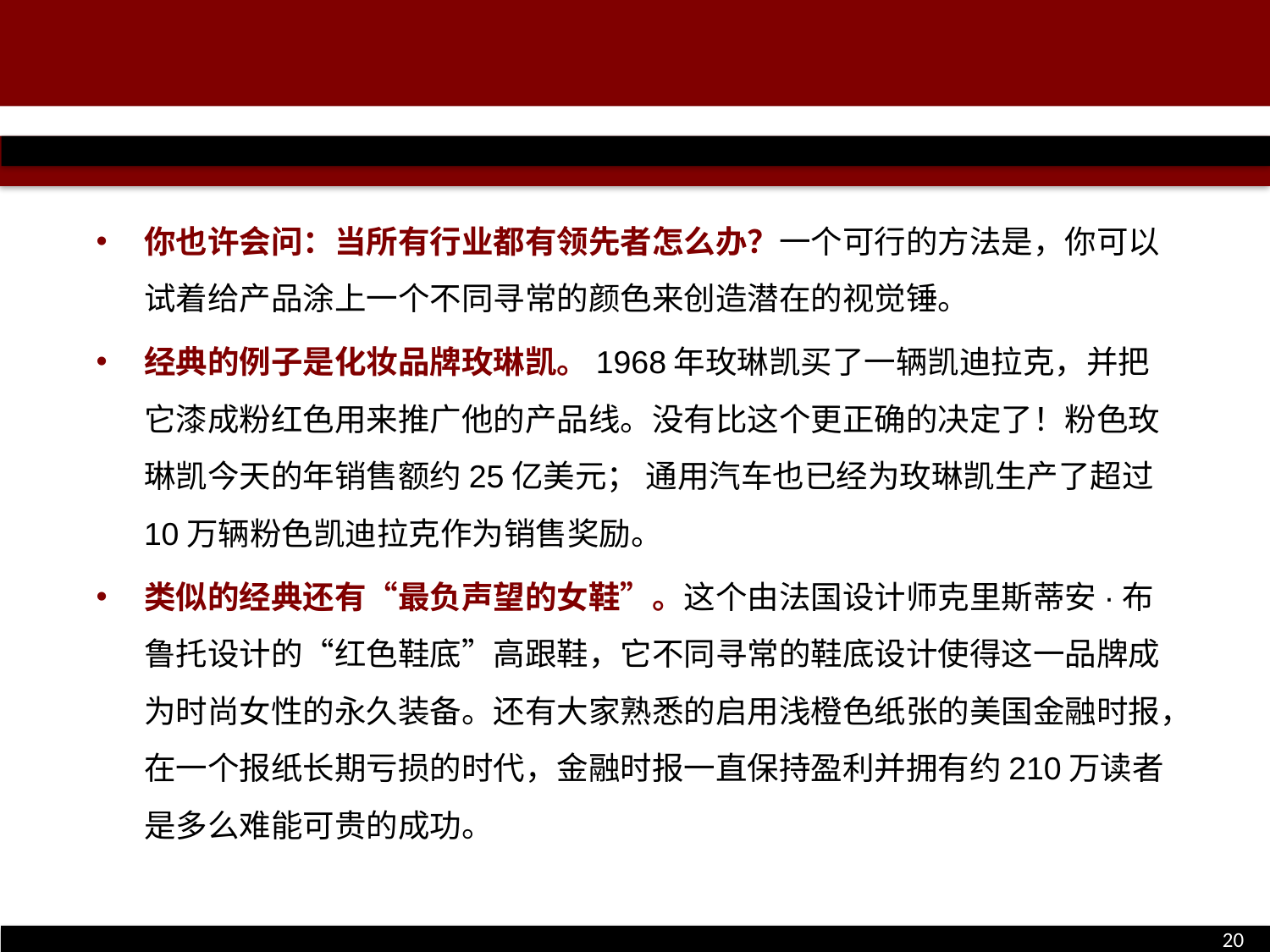

你也许会问：当所有行业都有领先者怎么办？一个可行的方法是，你可以试着给产品涂上一个不同寻常的颜色来创造潜在的视觉锤。
经典的例子是化妆品牌玫琳凯。1968年玫琳凯买了一辆凯迪拉克，并把它漆成粉红色用来推广他的产品线。没有比这个更正确的决定了！粉色玫琳凯今天的年销售额约25亿美元； 通用汽车也已经为玫琳凯生产了超过10万辆粉色凯迪拉克作为销售奖励。
类似的经典还有“最负声望的女鞋”。这个由法国设计师克里斯蒂安·布鲁托设计的“红色鞋底”高跟鞋，它不同寻常的鞋底设计使得这一品牌成为时尚女性的永久装备。还有大家熟悉的启用浅橙色纸张的美国金融时报，在一个报纸长期亏损的时代，金融时报一直保持盈利并拥有约210万读者是多么难能可贵的成功。